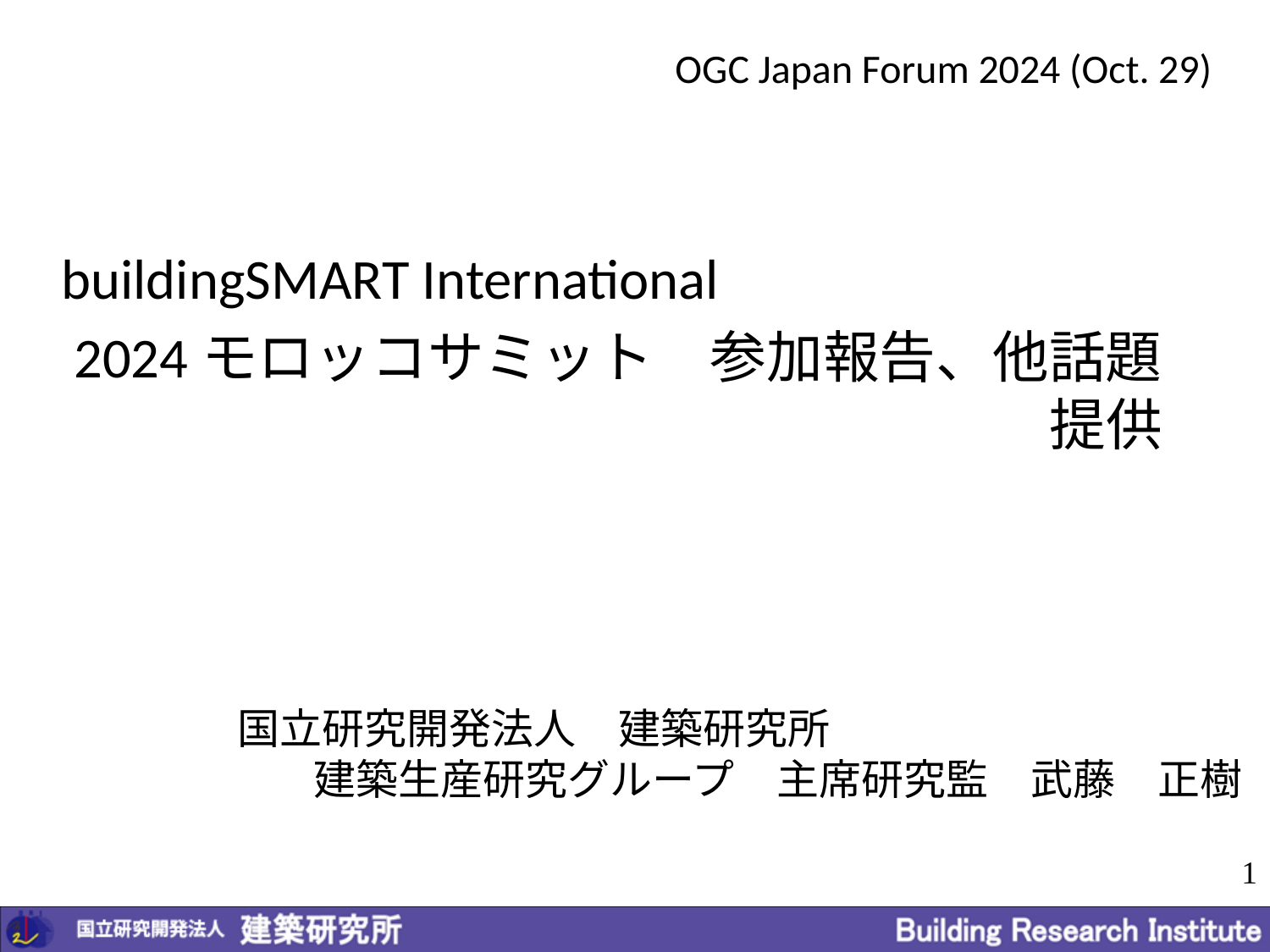

# OGC Japan Forum 2024 (Oct. 29)
buildingSMART International
2024モロッコサミット　参加報告、他話題提供

国立研究開発法人　建築研究所
建築生産研究グループ　主席研究監　武藤　正樹
1